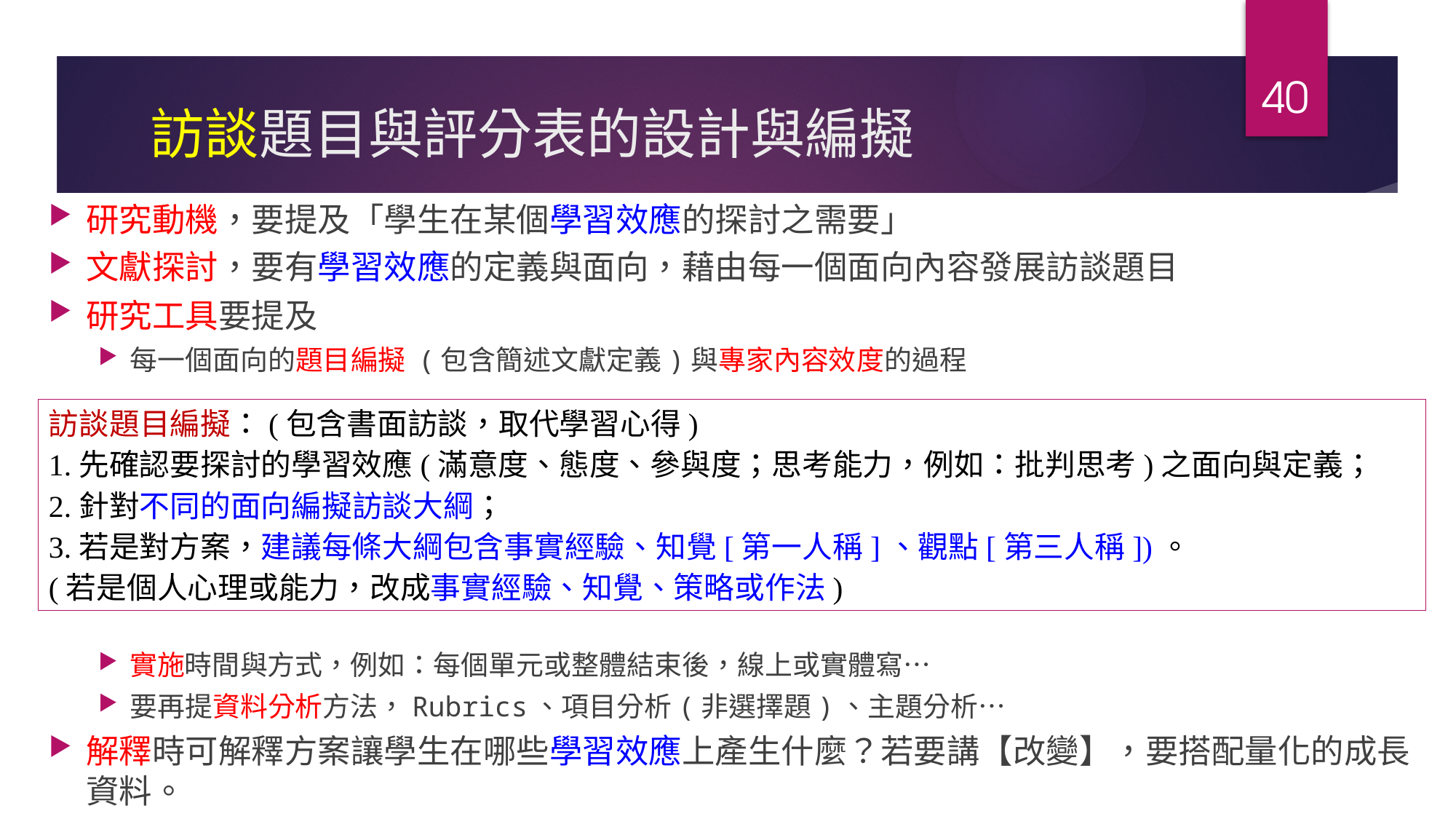

40
# 訪談題目與評分表的設計與編擬
研究動機，要提及「學生在某個學習效應的探討之需要」
文獻探討，要有學習效應的定義與面向，藉由每一個面向內容發展訪談題目
研究工具要提及
每一個面向的題目編擬 (包含簡述文獻定義)與專家內容效度的過程

實施時間與方式，例如：每個單元或整體結束後，線上或實體寫…
要再提資料分析方法，Rubrics、項目分析(非選擇題)、主題分析…
解釋時可解釋方案讓學生在哪些學習效應上產生什麼？若要講【改變】，要搭配量化的成長資料。
訪談題目編擬：(包含書面訪談，取代學習心得)
1.先確認要探討的學習效應(滿意度、態度、參與度；思考能力，例如：批判思考)之面向與定義；
2.針對不同的面向編擬訪談大綱；
3.若是對方案，建議每條大綱包含事實經驗、知覺[第一人稱]、觀點[第三人稱])。
(若是個人心理或能力，改成事實經驗、知覺、策略或作法)